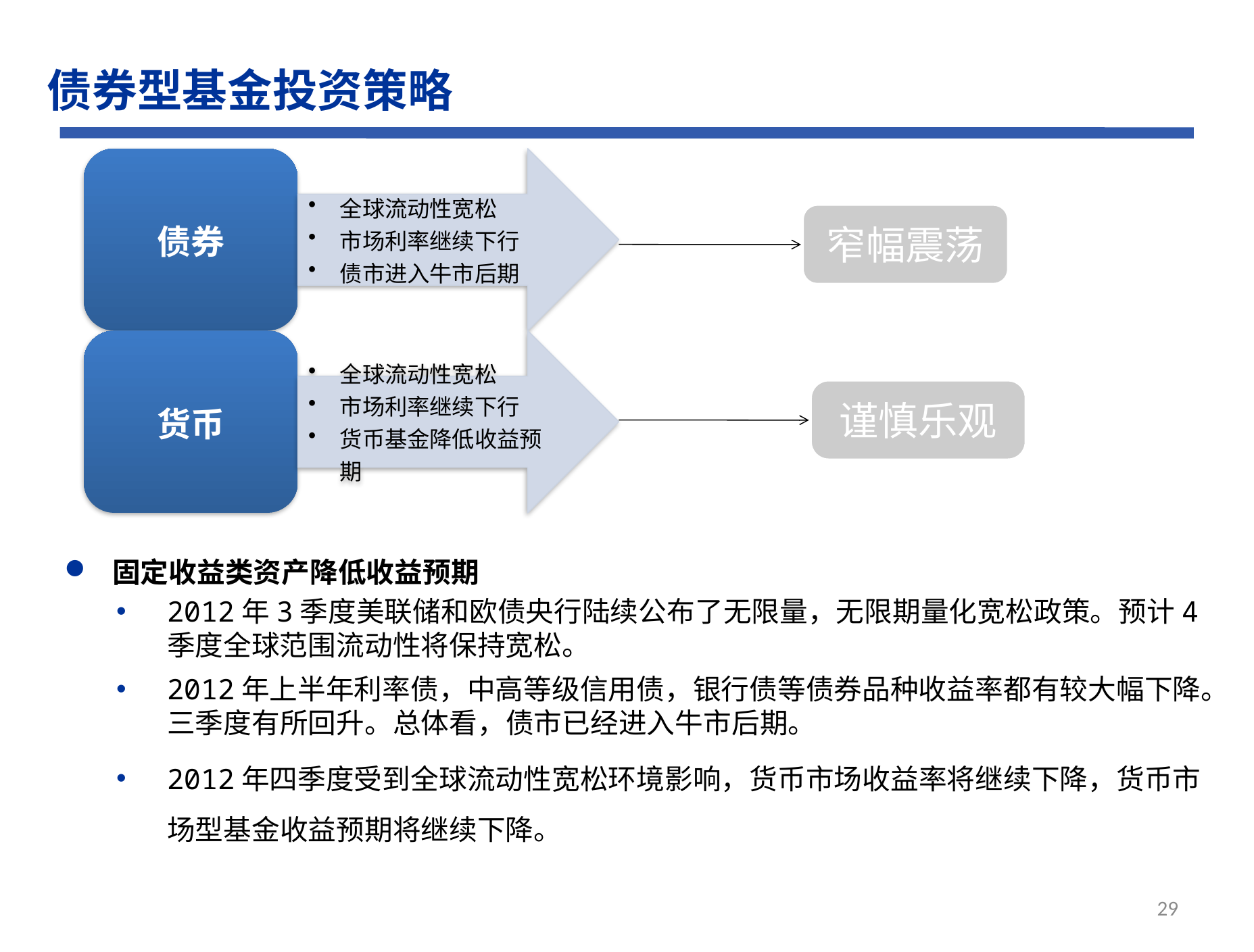

# 债券型基金投资策略
债券
全球流动性宽松
货币
债市进入牛市后期
全球流动性宽松
货币基金降低收益预期
市场利率继续下行
市场利率继续下行
窄幅震荡
谨慎乐观
  固定收益类资产降低收益预期
2012年3季度美联储和欧债央行陆续公布了无限量，无限期量化宽松政策。预计4季度全球范围流动性将保持宽松。
2012年上半年利率债，中高等级信用债，银行债等债券品种收益率都有较大幅下降。三季度有所回升。总体看，债市已经进入牛市后期。
2012年四季度受到全球流动性宽松环境影响，货币市场收益率将继续下降，货币市场型基金收益预期将继续下降。

29